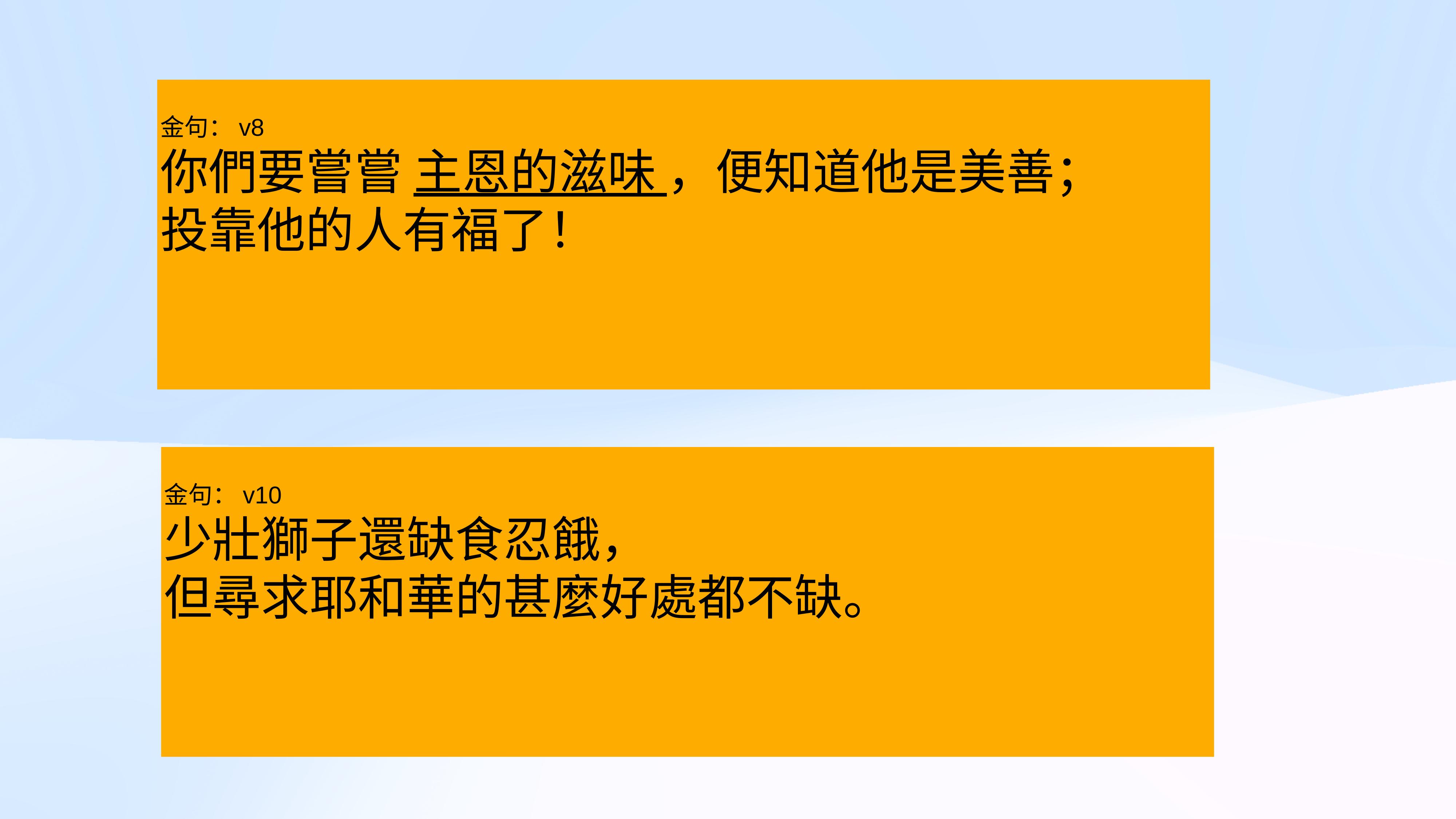

金句：v8
你們要嘗嘗 主恩的滋味 ，便知道他是美善；
投靠他的人有福了！

金句：v10
少壯獅子還缺食忍餓，
但尋求耶和華的甚麼好處都不缺。